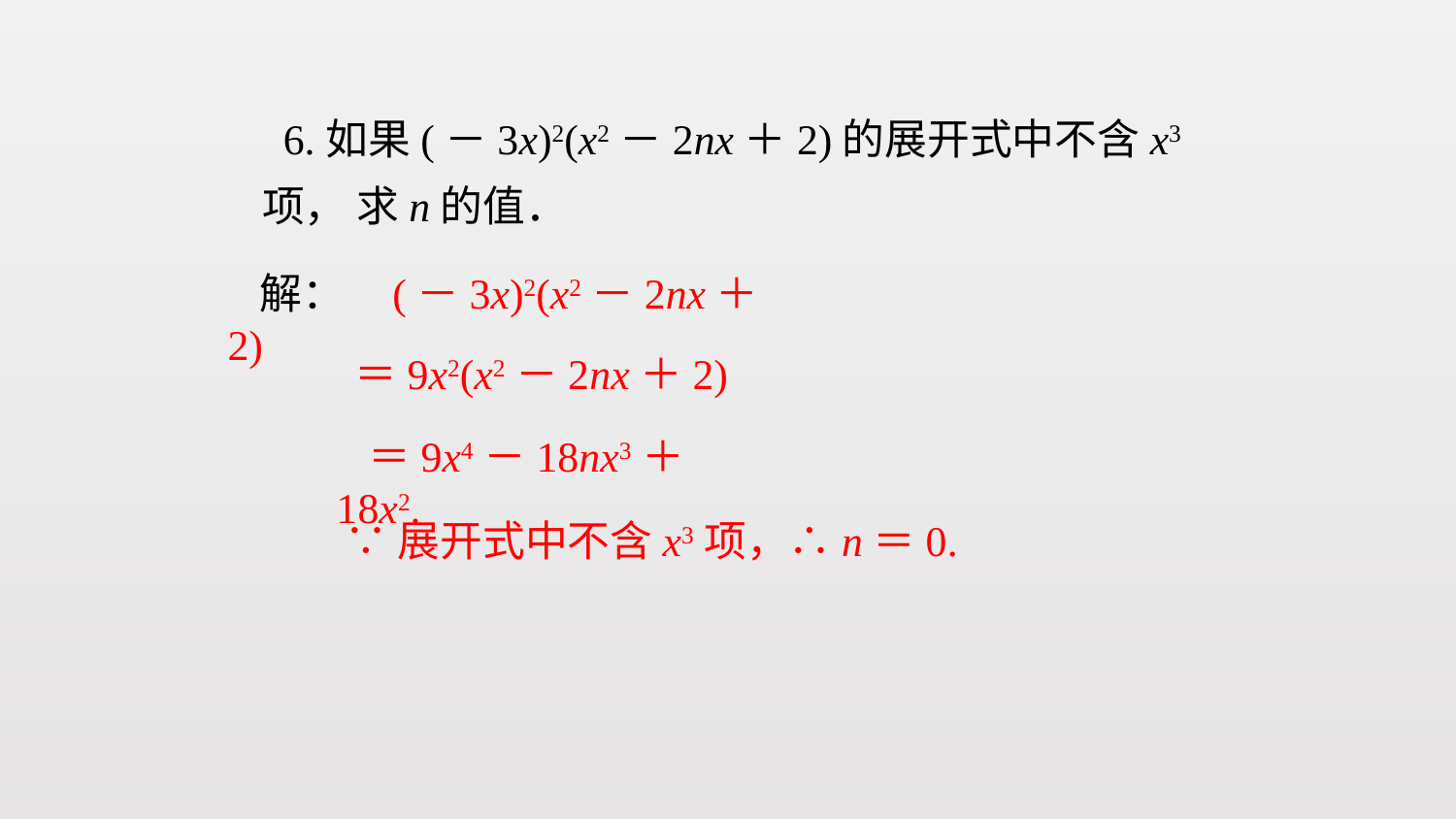

6.如果(－3x)2(x2－2nx＋2)的展开式中不含x3 项， 求n的值．
解：    (－3x)2(x2－2nx＋2)
＝9x2(x2－2nx＋2)
＝9x4－18nx3＋18x2.
∵展开式中不含x3项，∴n＝0.